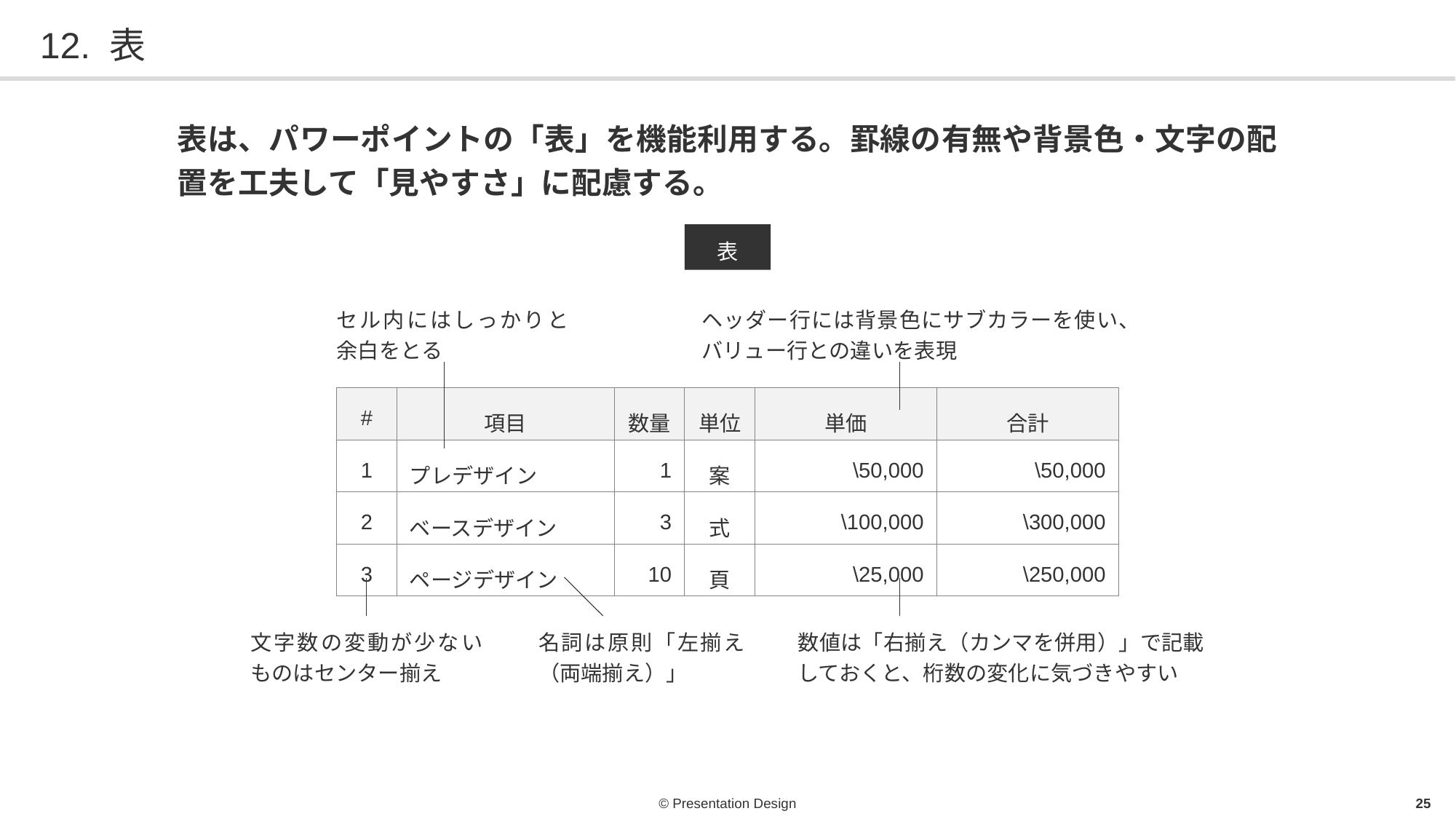

# 12. 表
表は、パワーポイントの「表」を機能利用する。罫線の有無や背景色・文字の配置を工夫して「見やすさ」に配慮する。
表
セル内にはしっかりと余白をとる
ヘッダー行には背景色にサブカラーを使い、バリュー行との違いを表現
| # | 項目 | 数量 | 単位 | 単価 | 合計 |
| --- | --- | --- | --- | --- | --- |
| 1 | プレデザイン | 1 | 案 | \50,000 | \50,000 |
| 2 | ベースデザイン | 3 | 式 | \100,000 | \300,000 |
| 3 | ページデザイン | 10 | 頁 | \25,000 | \250,000 |
文字数の変動が少ないものはセンター揃え
名詞は原則「左揃え（両端揃え）」
数値は「右揃え（カンマを併用）」で記載しておくと、桁数の変化に気づきやすい
© Presentation Design
25